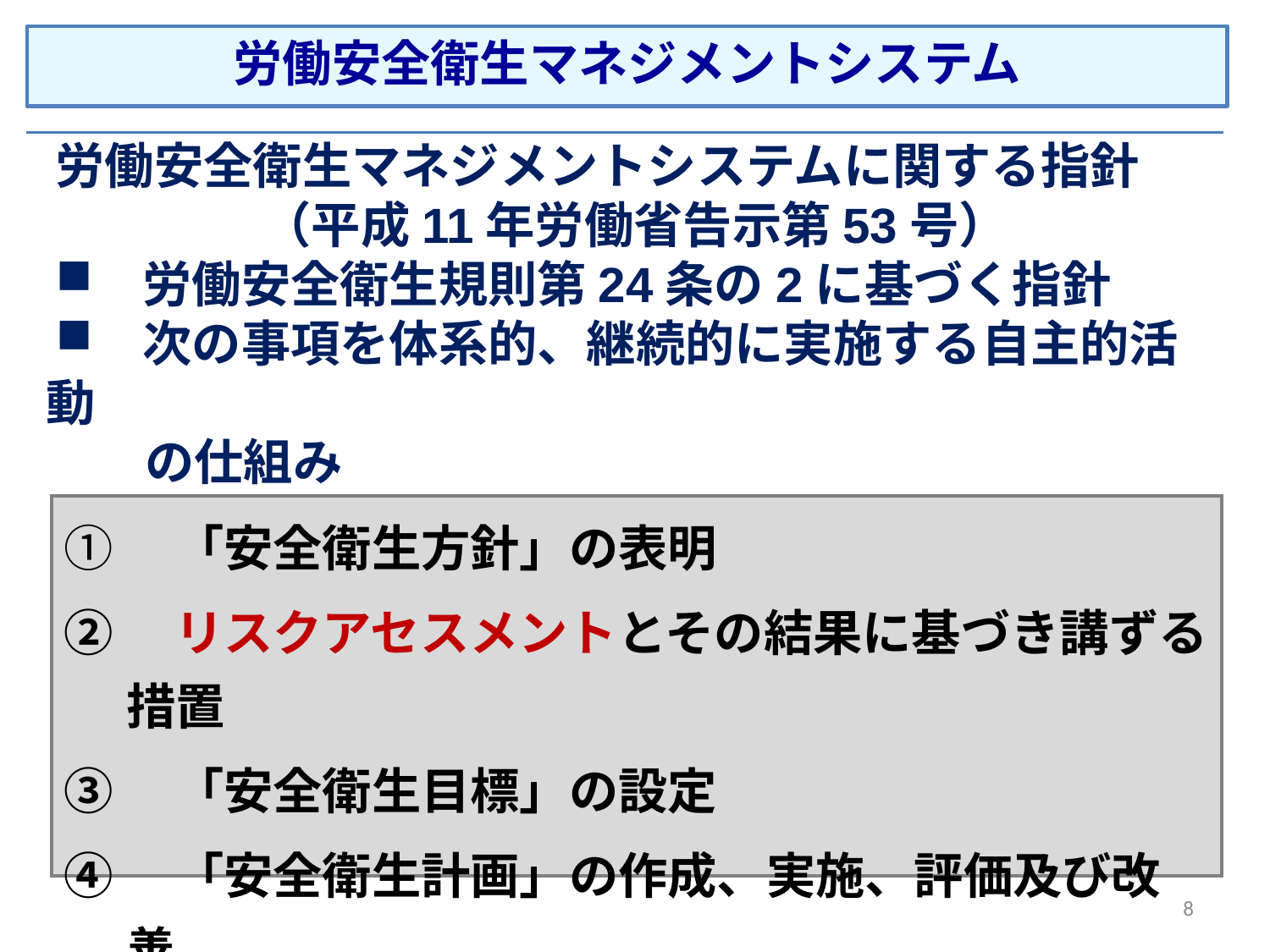

労働安全衛生マネジメントシステム
労働安全衛生マネジメントシステムに関する指針
（平成11年労働省告示第53号）
　労働安全衛生規則第24条の2に基づく指針
　次の事項を体系的、継続的に実施する自主的活動
　　の仕組み
①　「安全衛生方針」の表明
②　リスクアセスメントとその結果に基づき講ずる措置
③　「安全衛生目標」の設定
④　「安全衛生計画」の作成、実施、評価及び改善
8